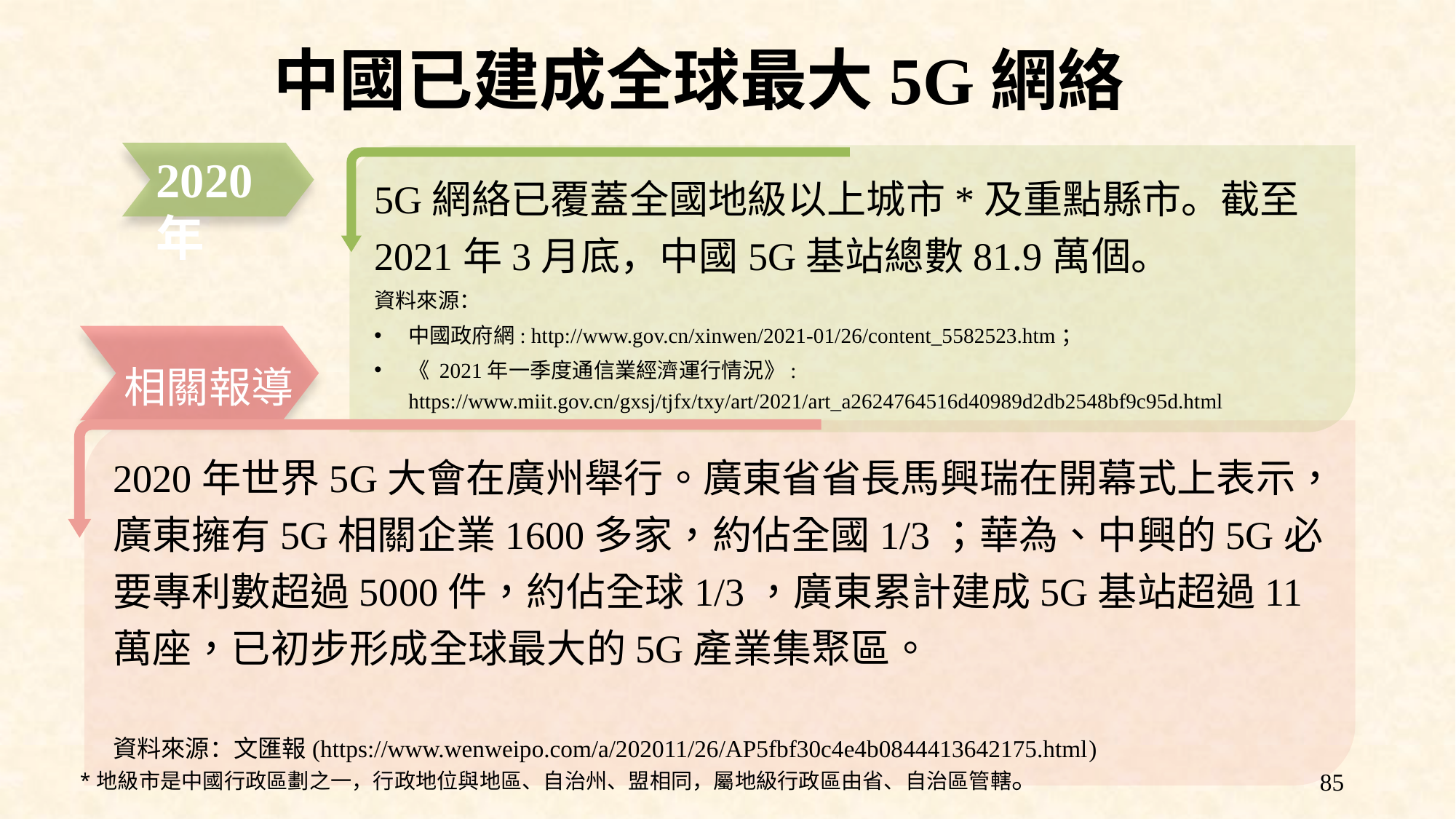

中國已建成全球最大5G網絡

2020年
5G網絡已覆蓋全國地級以上城市*及重點縣市。截至2021年3月底，中國5G基站總數81.9萬個。
資料來源：
中國政府網: http://www.gov.cn/xinwen/2021-01/26/content_5582523.htm；
《 2021年一季度通信業經濟運行情況》: https://www.miit.gov.cn/gxsj/tjfx/txy/art/2021/art_a2624764516d40989d2db2548bf9c95d.html

相關報導
2020年世界5G大會在廣州舉行。廣東省省長馬興瑞在開幕式上表示，廣東擁有5G相關企業1600多家，約佔全國1/3；華為、中興的5G必要專利數超過5000件，約佔全球1/3，廣東累計建成5G基站超過11萬座，已初步形成全球最大的5G產業集聚區。                                                                                                        資料來源：文匯報(https://www.wenweipo.com/a/202011/26/AP5fbf30c4e4b0844413642175.html)
*地級市是中國行政區劃之一，行政地位與地區、自治州、盟相同，屬地級行政區由省、自治區管轄。
85